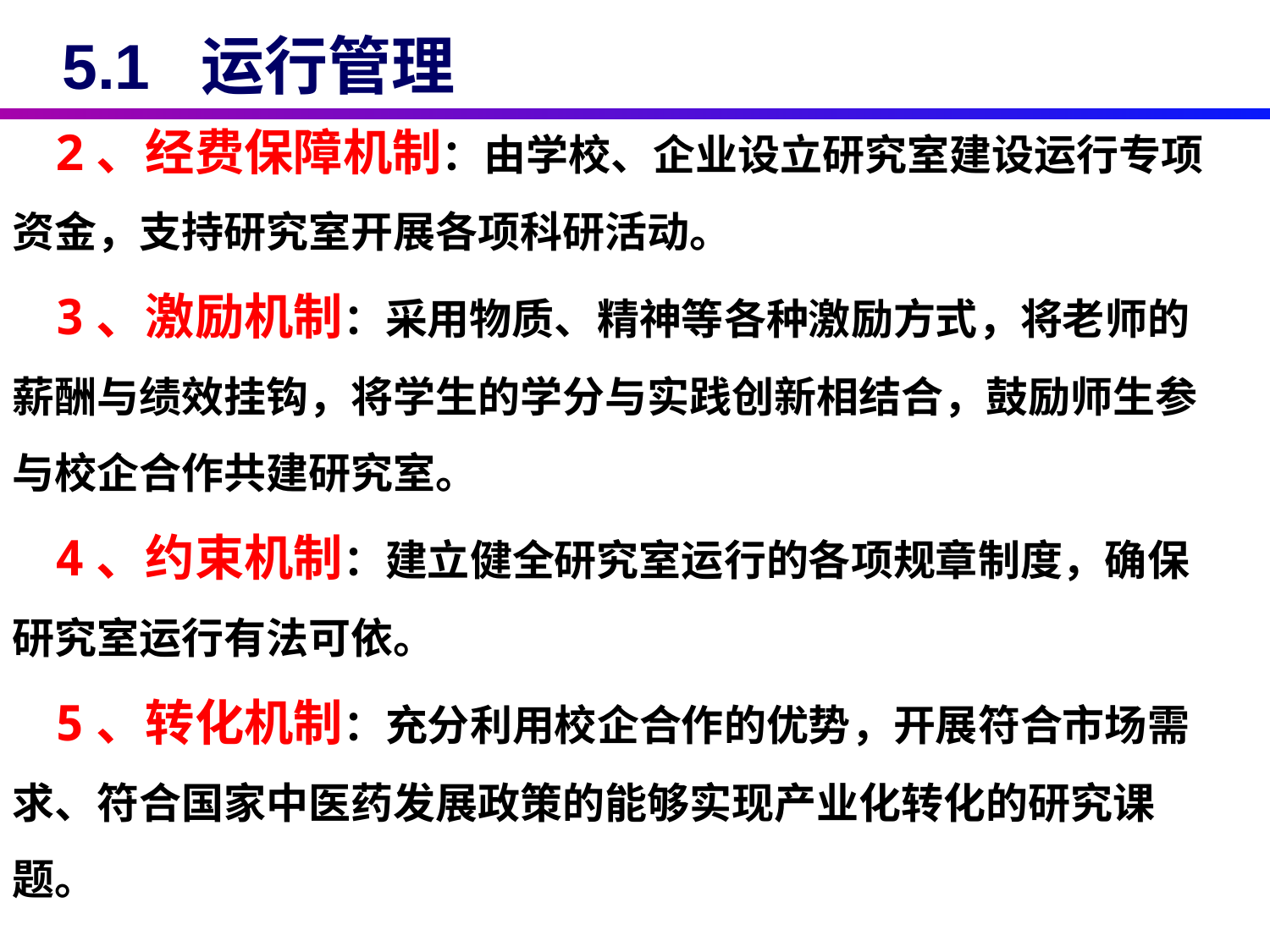

5.1  运行管理

2、经费保障机制：由学校、企业设立研究室建设运行专项资金，支持研究室开展各项科研活动。
3、激励机制：采用物质、精神等各种激励方式，将老师的薪酬与绩效挂钩，将学生的学分与实践创新相结合，鼓励师生参与校企合作共建研究室。
4、约束机制：建立健全研究室运行的各项规章制度，确保研究室运行有法可依。
5、转化机制：充分利用校企合作的优势，开展符合市场需求、符合国家中医药发展政策的能够实现产业化转化的研究课题。